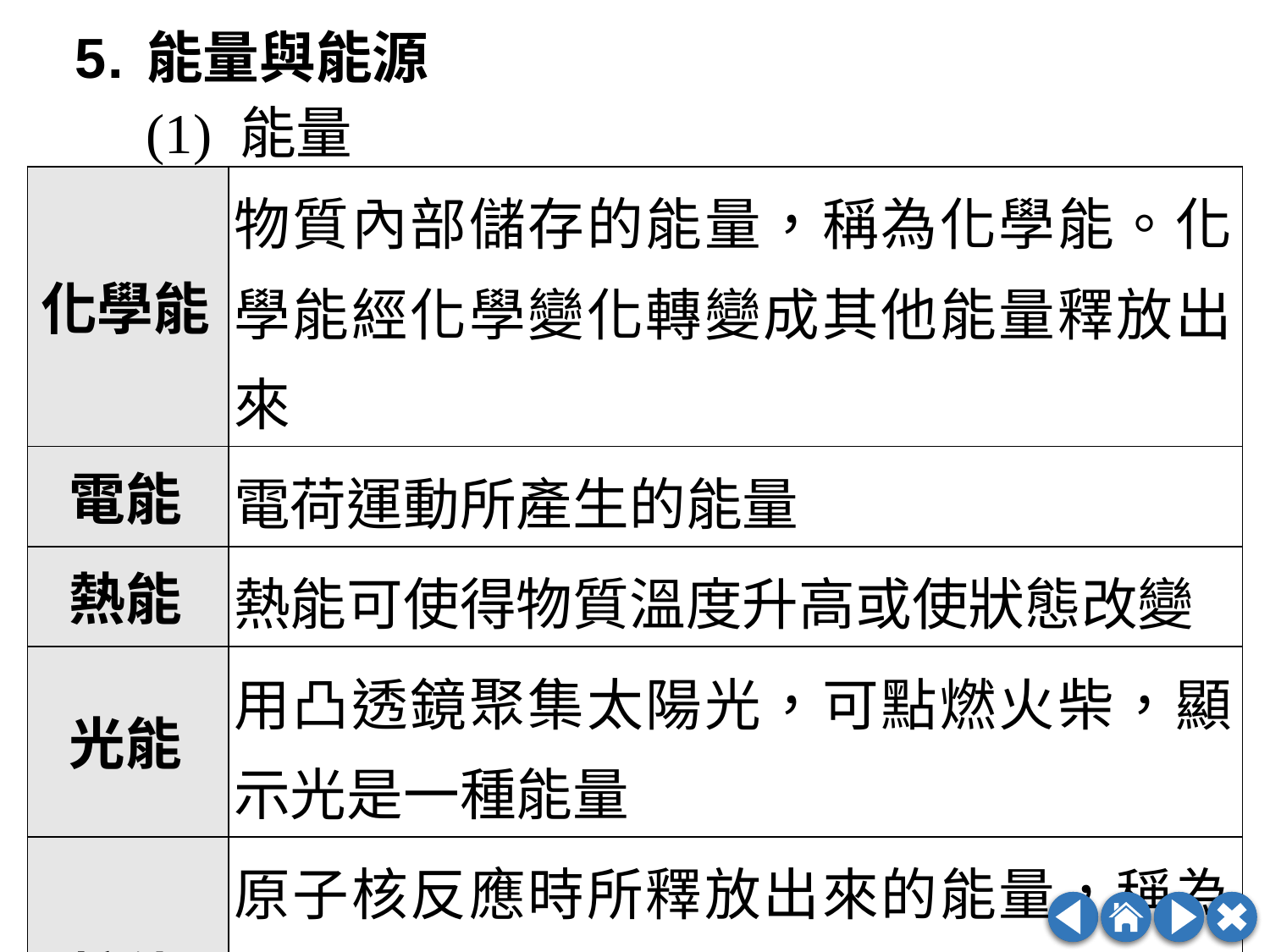

能量與能源
(1) 能量
| 化學能 | 物質內部儲存的能量，稱為化學能。化學能經化學變化轉變成其他能量釋放出來 |
| --- | --- |
| 電能 | 電荷運動所產生的能量 |
| 熱能 | 熱能可使得物質溫度升高或使狀態改變 |
| 光能 | 用凸透鏡聚集太陽光，可點燃火柴，顯示光是一種能量 |
| 核能 | 原子核反應時所釋放出來的能量，稱為原子核能，簡稱核能或原子能。是近代所發現最強大的能量 |